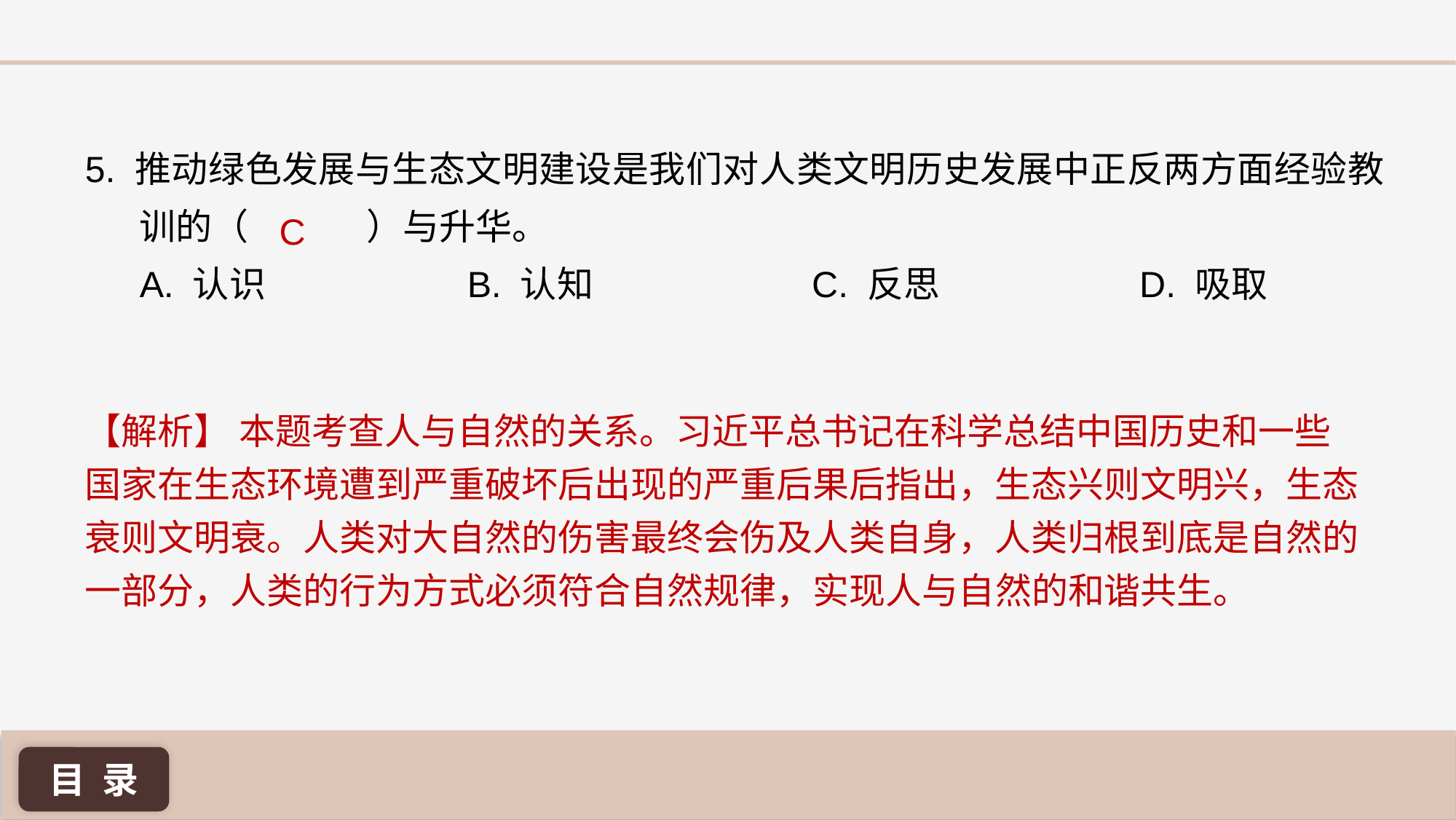

5. 推动绿色发展与生态文明建设是我们对人类文明历史发展中正反两方面经验教训的（	 ）与升华。
A. 认识 		B. 认知		 C. 反思		 D. 吸取
C
【解析】 本题考查人与自然的关系。习近平总书记在科学总结中国历史和一些国家在生态环境遭到严重破坏后出现的严重后果后指出，生态兴则文明兴，生态衰则文明衰。人类对大自然的伤害最终会伤及人类自身，人类归根到底是自然的一部分，人类的行为方式必须符合自然规律，实现人与自然的和谐共生。